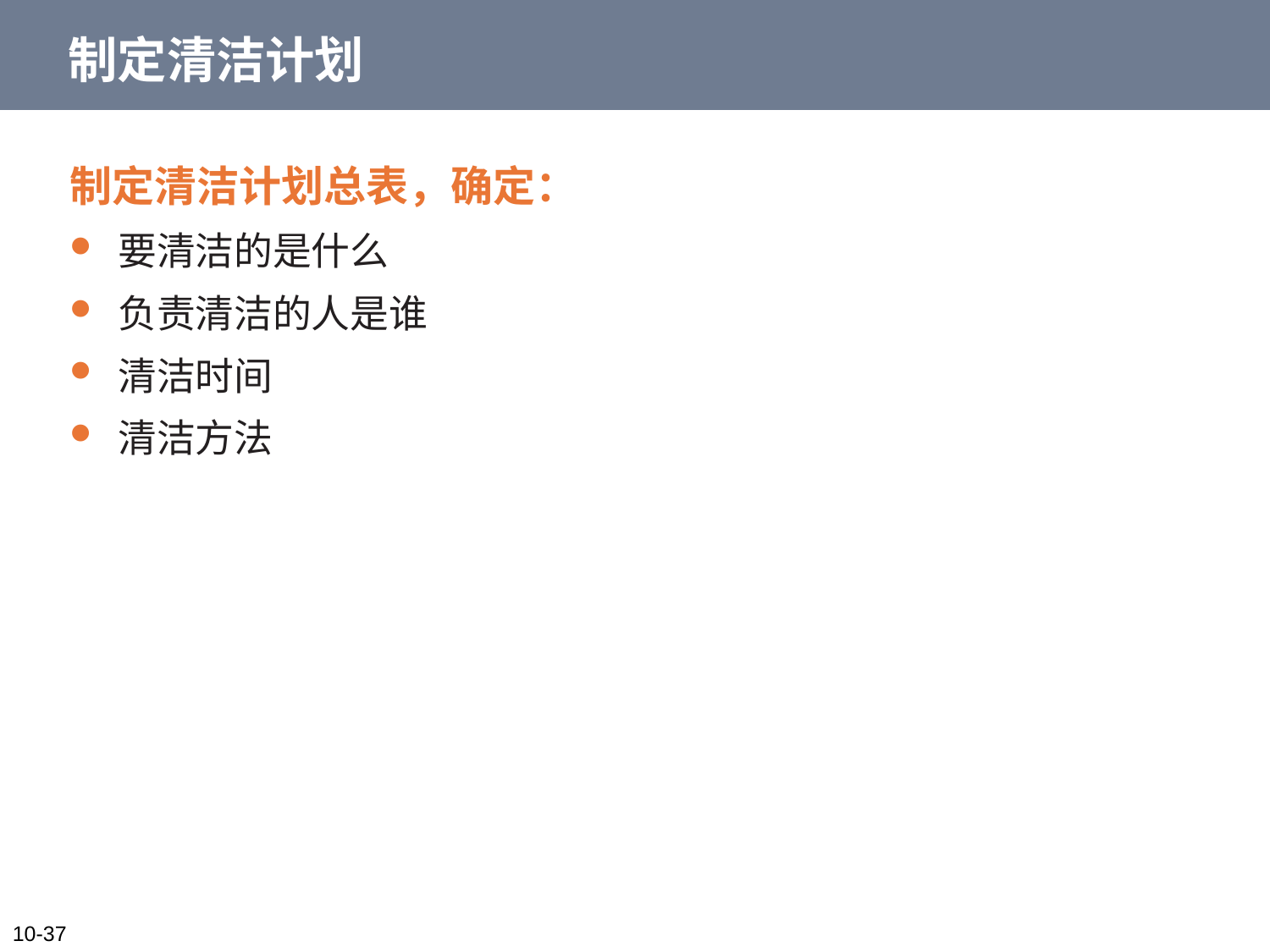

# 制定清洁计划
制定清洁计划总表，确定：
要清洁的是什么
负责清洁的人是谁
清洁时间
清洁方法

10-37